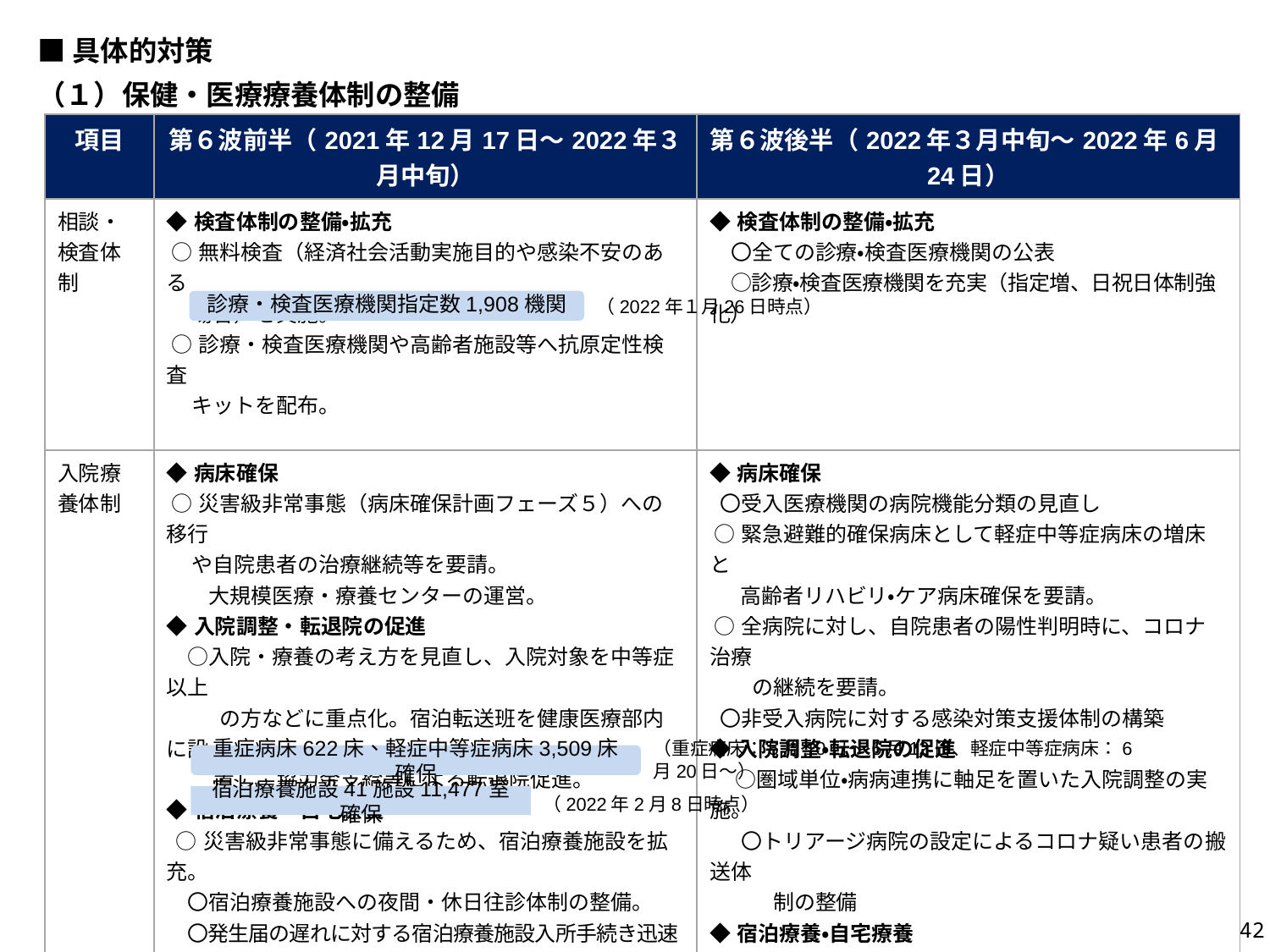

■具体的対策
（１）保健・医療療養体制の整備
| 項目 | 第６波前半（2021年12月17日～2022年３月中旬） | 第６波後半（2022年３月中旬～2022年6月24日） |
| --- | --- | --- |
| 相談・検査体制 | ◆検査体制の整備・拡充 ○無料検査（経済社会活動実施目的や感染不安のある 場合）を実施。 ○診療・検査医療機関や高齢者施設等へ抗原定性検査 キットを配布。 | ◆検査体制の整備・拡充 　〇全ての診療・検査医療機関の公表 　○診療・検査医療機関を充実（指定増、日祝日体制強化） |
| 入院療養体制 | ◆病床確保 ○災害級非常事態（病床確保計画フェーズ５）への移行 や自院患者の治療継続等を要請。 　　大規模医療・療養センターの運営。 ◆入院調整・転退院の促進 　○入院・療養の考え方を見直し、入院対象を中等症以上 　　の方などに重点化。宿泊転送班を健康医療部内に設 　　 置し、協力金支給等による転退院促進。 ◆宿泊療養・自宅療養 ○災害級非常事態に備えるため、宿泊療養施設を拡充。 　〇宿泊療養施設への夜間・休日往診体制の整備。 　〇発生届の遅れに対する宿泊療養施設入所手続き迅速化。 　○歩行介助など一定の生活介助にも対応する臨時の 医療施設・スマイル《別記⑬》を設置。 　〇自宅療養者支援サイトによる支援情報等の周知。 　〇入院患者待機ステーションの再開。 | ◆病床確保 〇受入医療機関の病院機能分類の見直し ○緊急避難的確保病床として軽症中等症病床の増床と 　 高齢者リハビリ・ケア病床確保を要請。 ○全病院に対し、自院患者の陽性判明時に、コロナ治療 　　の継続を要請。 〇非受入病院に対する感染対策支援体制の構築 ◆入院調整・転退院の促進 　 ○圏域単位・病病連携に軸足を置いた入院調整の実施。 　〇トリアージ病院の設定によるコロナ疑い患者の搬送体 　　　制の整備 ◆宿泊療養・自宅療養 　〇宿泊療養施設の確保継続と診療型宿泊療養施設等の 運用継続。 　○外来診療病院の登録及び夜間休日における外来診療 　　 を拡大。 |
| 保健所体制等 | ○濃厚接触者の特定・検査や自宅療養者の健康観察を ハイリスク者に重点化。 | ○府管轄保健所に事務処理センター設置及び配食・パル 　スセンター設置による業務一元化。 ○診療・検査医療機関に対し、発生届のHER-SYS入力や 健康観察を委託。 |
診療・検査医療機関指定数1,908機関
（2022年１月26日時点）
（重症病床：5月10日～6月12日、軽症中等症病床：6月20日～）
重症病床622床、軽症中等症病床3,509床確保
宿泊療養施設41施設11,477室確保
（2022年2月8日時点）
42